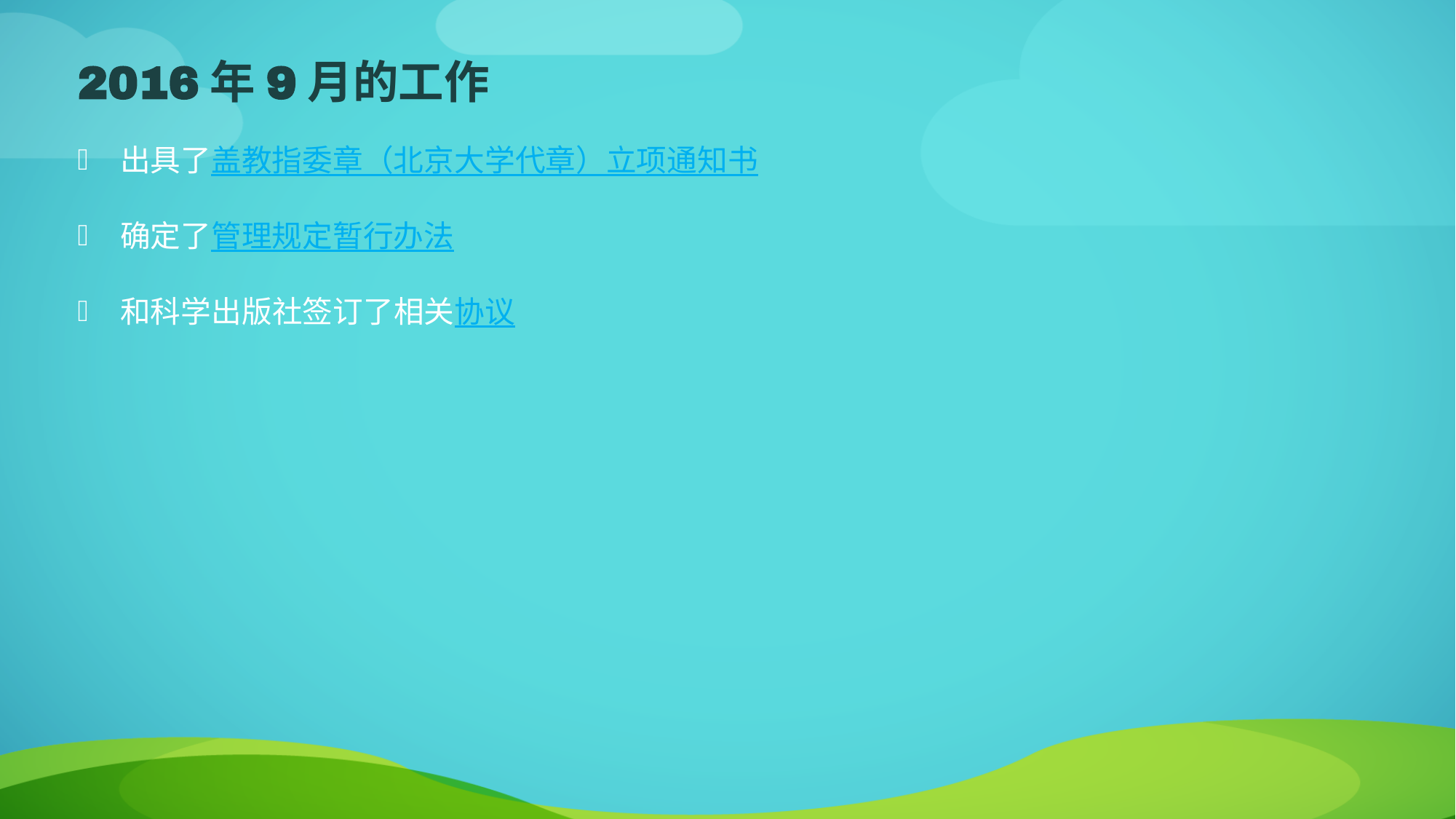

# 2016年9月的工作
出具了盖教指委章（北京大学代章）立项通知书
确定了管理规定暂行办法
和科学出版社签订了相关协议